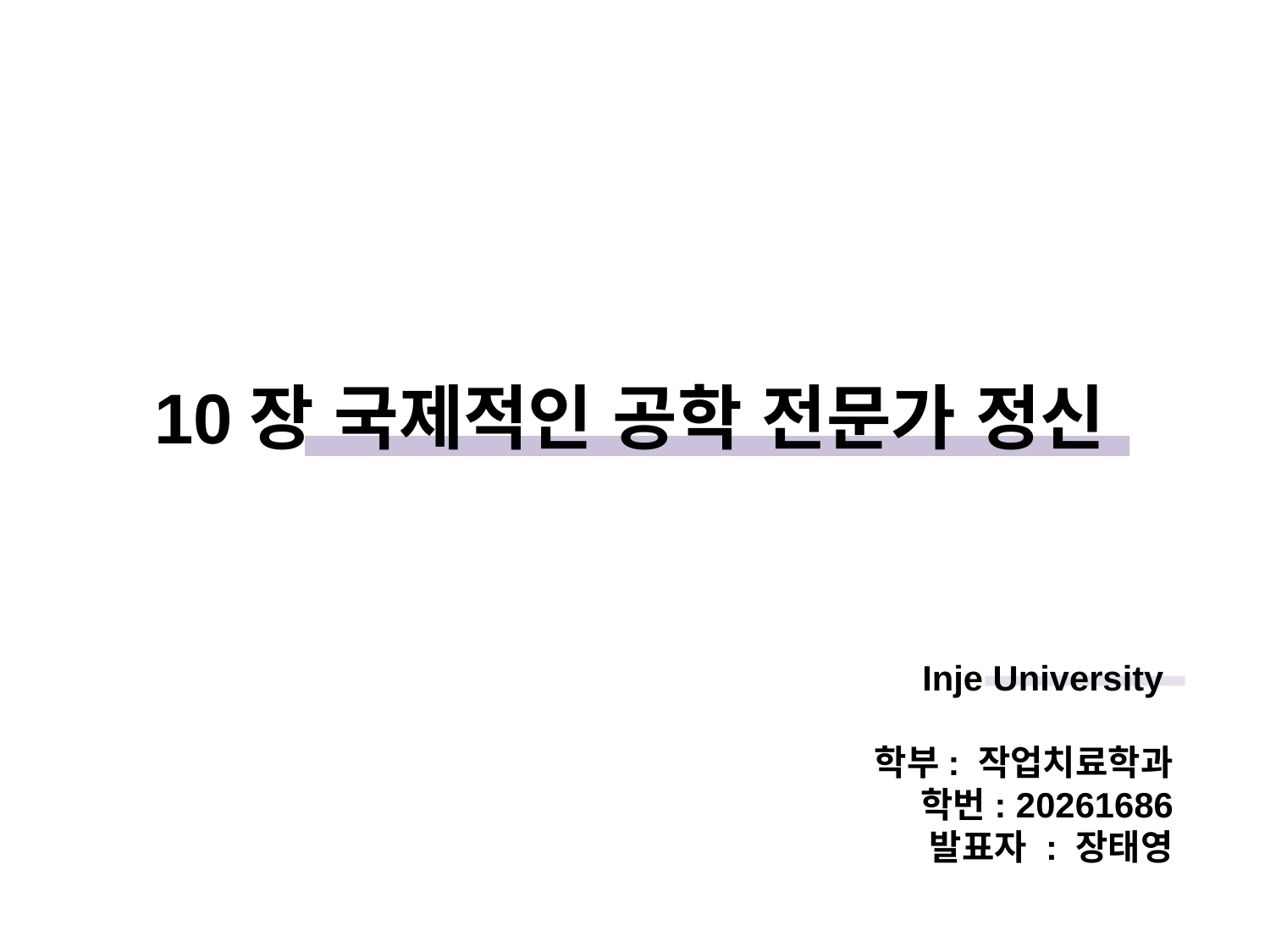

# 10장 국제적인 공학 전문가 정신

Inje University

학부: 작업치료학과
학번: 20261686
발표자 : 장태영